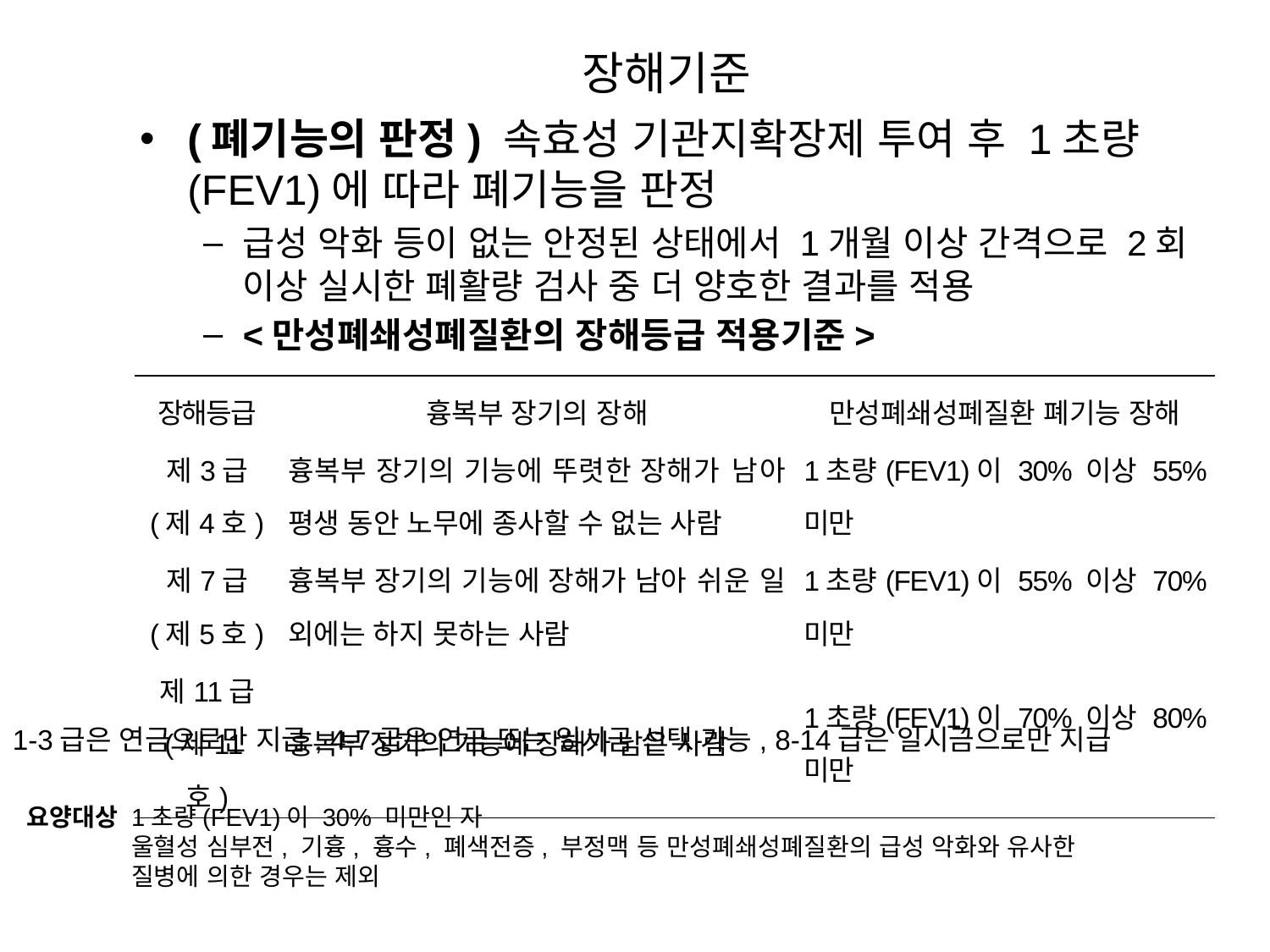

# 장해기준
(폐기능의 판정) 속효성 기관지확장제 투여 후 1초량(FEV1)에 따라 폐기능을 판정
급성 악화 등이 없는 안정된 상태에서 1개월 이상 간격으로 2회 이상 실시한 폐활량 검사 중 더 양호한 결과를 적용
<만성폐쇄성폐질환의 장해등급 적용기준>

| 장해등급 | 흉복부 장기의 장해 | 만성폐쇄성폐질환 폐기능 장해 |
| --- | --- | --- |
| 제3급 (제4호) | 흉복부 장기의 기능에 뚜렷한 장해가 남아 평생 동안 노무에 종사할 수 없는 사람 | 1초량(FEV1)이 30% 이상 55% 미만 |
| 제7급 (제5호) | 흉복부 장기의 기능에 장해가 남아 쉬운 일 외에는 하지 못하는 사람 | 1초량(FEV1)이 55% 이상 70% 미만 |
| 제11급 (제11호) | 흉복부 장기의 기능에 장해가 남은 사람 | 1초량(FEV1)이 70% 이상 80% 미만 |
1-3급은 연금으로만 지급, 4-7급은 연금 또는 일시금 선택 가능, 8-14급은 일시금으로만 지급
요양대상 1초량(FEV1)이 30% 미만인 자
     울혈성 심부전, 기흉, 흉수, 폐색전증, 부정맥 등 만성폐쇄성폐질환의 급성 악화와 유사한
     질병에 의한 경우는 제외